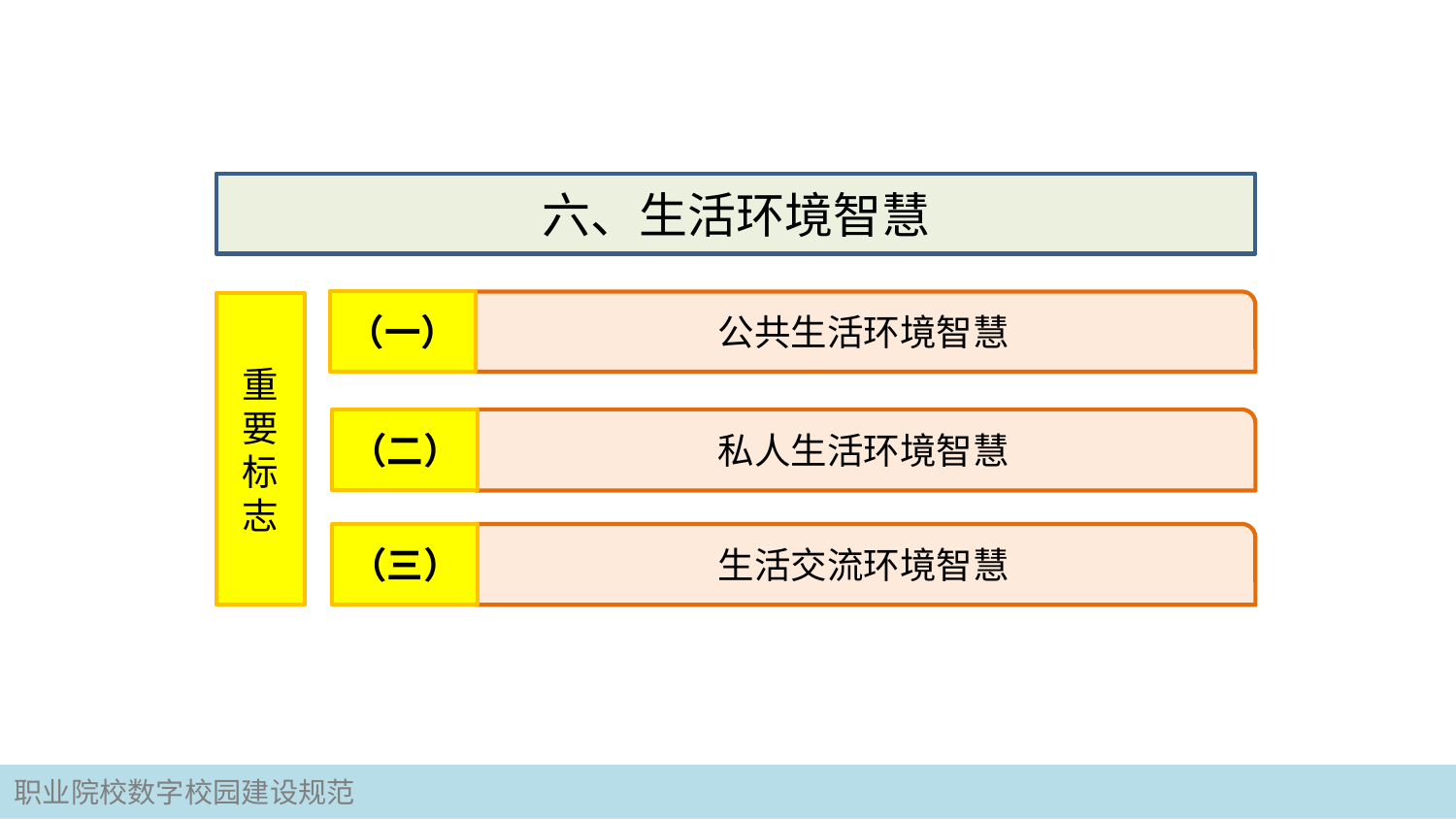

六、生活环境智慧
（一）
公共生活环境智慧
重要标志
私人生活环境智慧
（二）
（三）
生活交流环境智慧
职业院校数字校园建设规范